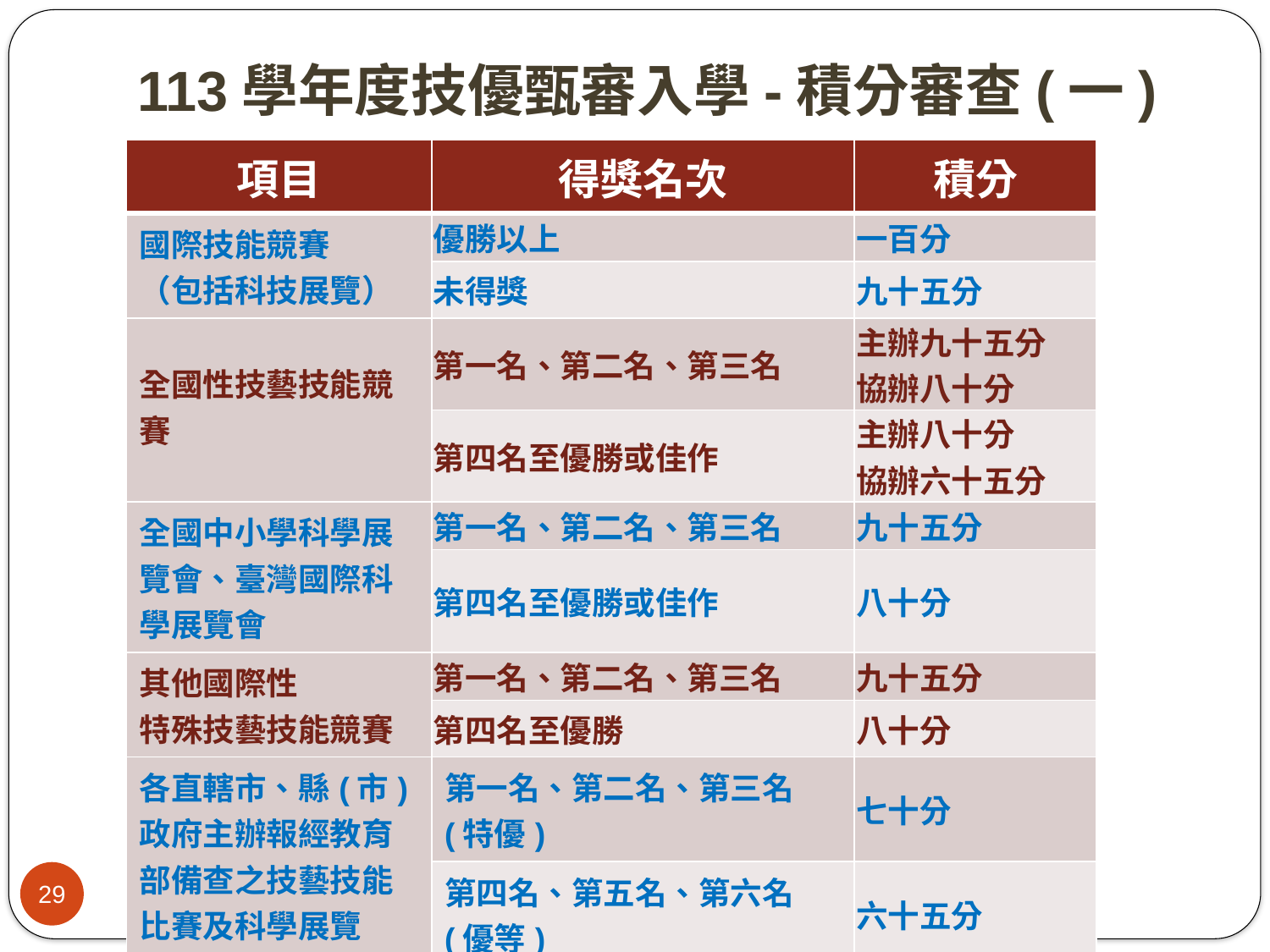

# 113學年度技優甄審入學-積分審查(一)
| 項目 | 得獎名次 | 積分 |
| --- | --- | --- |
| 國際技能競賽 （包括科技展覽） | 優勝以上 | 一百分 |
|  | 未得獎 | 九十五分 |
| 全國性技藝技能競賽 | 第一名、第二名、第三名 | 主辦九十五分 協辦八十分 |
|  | 第四名至優勝或佳作 | 主辦八十分 協辦六十五分 |
| 全國中小學科學展覽會、臺灣國際科學展覽會 | 第一名、第二名、第三名 | 九十五分 |
|  | 第四名至優勝或佳作 | 八十分 |
| 其他國際性 特殊技藝技能競賽 | 第一名、第二名、第三名 | 九十五分 |
|  | 第四名至優勝 | 八十分 |
| 各直轄市、縣(市)政府主辦報經教育部備查之技藝技能比賽及科學展覽 (不包括成果展) | 第一名、第二名、第三名(特優) | 七十分 |
|  | 第四名、第五名、第六名(優等) | 六十五分 |
|  | 佳作(甲等) | 六十分 |
29